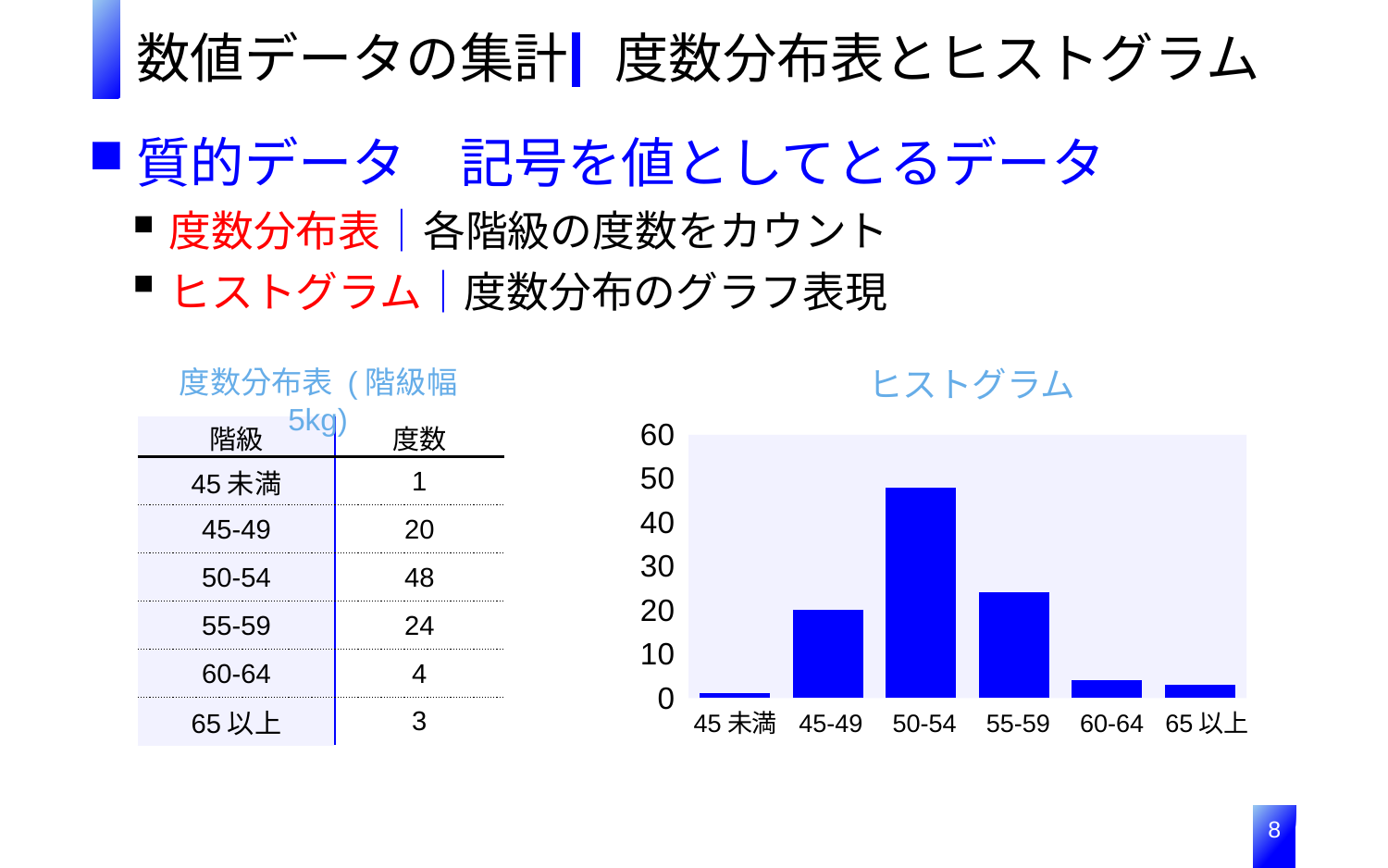

数値データの集計
度数分布表とヒストグラム
質的データ　記号を値としてとるデータ

度数分布表｜各階級の度数をカウント
ヒストグラム｜度数分布のグラフ表現

### Chart

| Category |  |
|---|---|
| 45未満 | 1.0 |
| 45-49 | 20.0 |
| 50-54 | 48.0 |
| 55-59 | 24.0 |
| 60-64 | 4.0 |
| 65以上 | 3.0 |
度数分布表 (階級幅5kg)
ヒストグラム
| 階級 | 度数 |
| --- | --- |
| 45未満 | 1 |
| 45-49 | 20 |
| 50-54 | 48 |
| 55-59 | 24 |
| 60-64 | 4 |
| 65以上 | 3 |
45未満
45-49
50-54
55-59
60-64
65以上